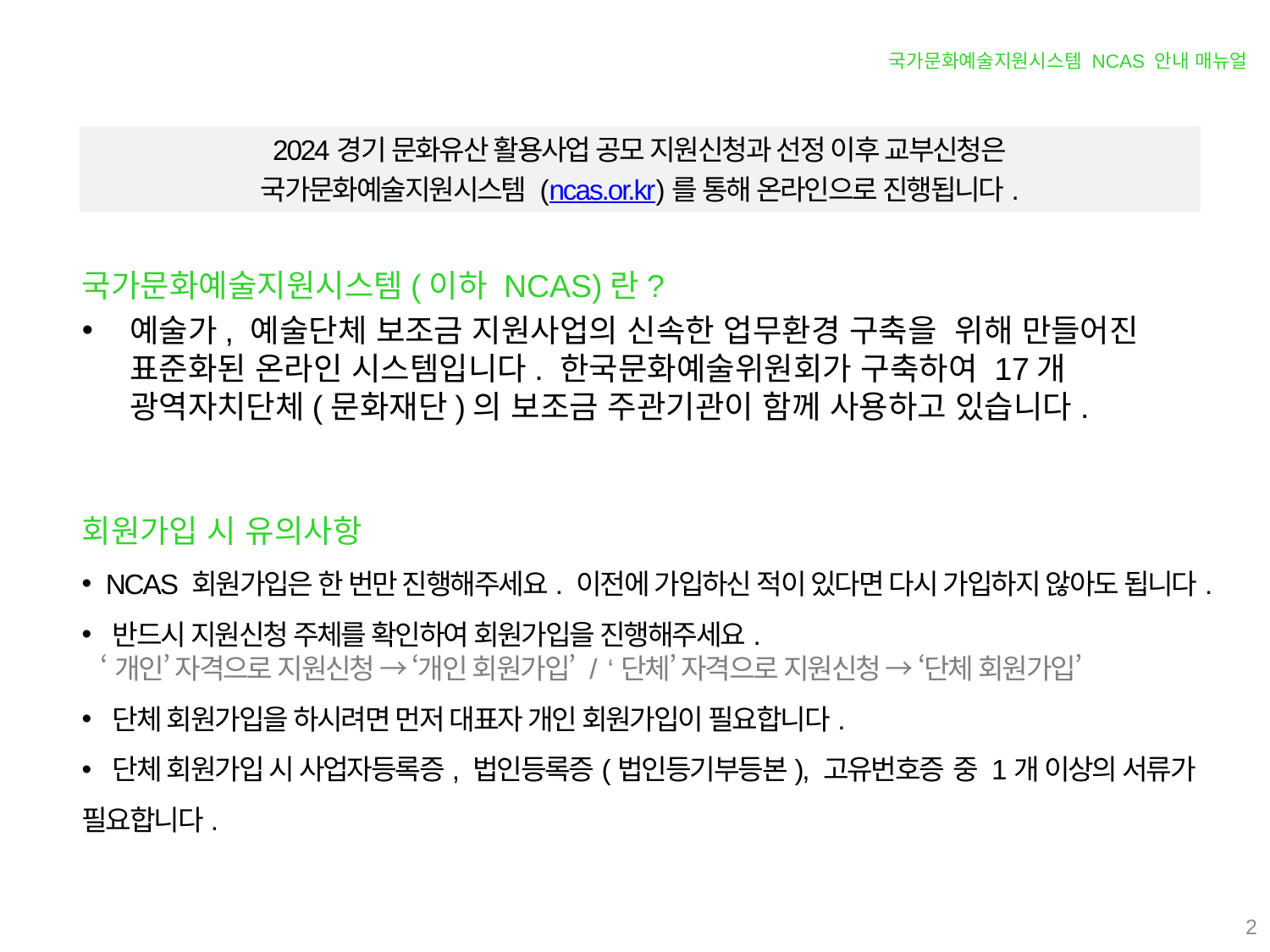

국가문화예술지원시스템 NCAS 안내 매뉴얼
2024경기 문화유산 활용사업 공모 지원신청과 선정 이후 교부신청은
국가문화예술지원시스템 (ncas.or.kr)를 통해 온라인으로 진행됩니다.

국가문화예술지원시스템(이하 NCAS)란?
예술가, 예술단체 보조금 지원사업의 신속한 업무환경 구축을  위해 만들어진 표준화된 온라인 시스템입니다. 한국문화예술위원회가 구축하여 17개 광역자치단체(문화재단)의 보조금 주관기관이 함께 사용하고 있습니다.

회원가입 시 유의사항
  NCAS 회원가입은 한 번만 진행해주세요. 이전에 가입하신 적이 있다면 다시 가입하지 않아도 됩니다.
  반드시 지원신청 주체를 확인하여 회원가입을 진행해주세요.
   ‘개인’ 자격으로 지원신청 → ‘개인 회원가입’ /  ‘단체’ 자격으로 지원신청 → ‘단체 회원가입’
  단체 회원가입을 하시려면 먼저 대표자 개인 회원가입이 필요합니다.
  단체 회원가입 시 사업자등록증, 법인등록증(법인등기부등본), 고유번호증 중 1개 이상의 서류가 필요합니다.

2